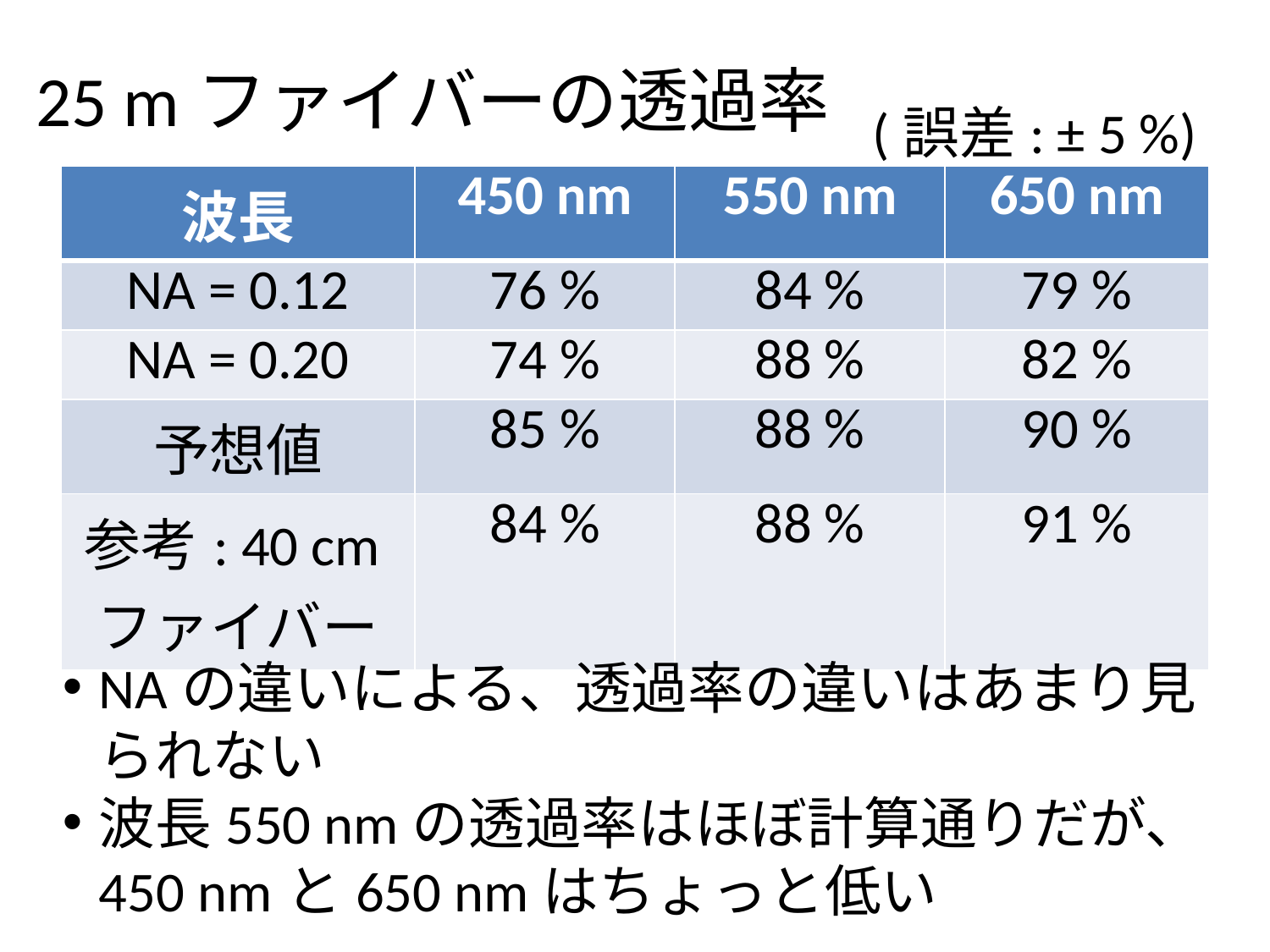

25 mファイバーの透過率
(誤差: ± 5 %)
| 波長 | 450 nm | 550 nm | 650 nm |
| --- | --- | --- | --- |
| NA = 0.12 | 76 % | 84 % | 79 % |
| NA = 0.20 | 74 % | 88 % | 82 % |
| 予想値 | 85 % | 88 % | 90 % |
| 参考: 40 cmファイバー | 84 % | 88 % | 91 % |
NAの違いによる、透過率の違いはあまり見られない
波長550 nmの透過率はほぼ計算通りだが、450 nmと650 nmはちょっと低い